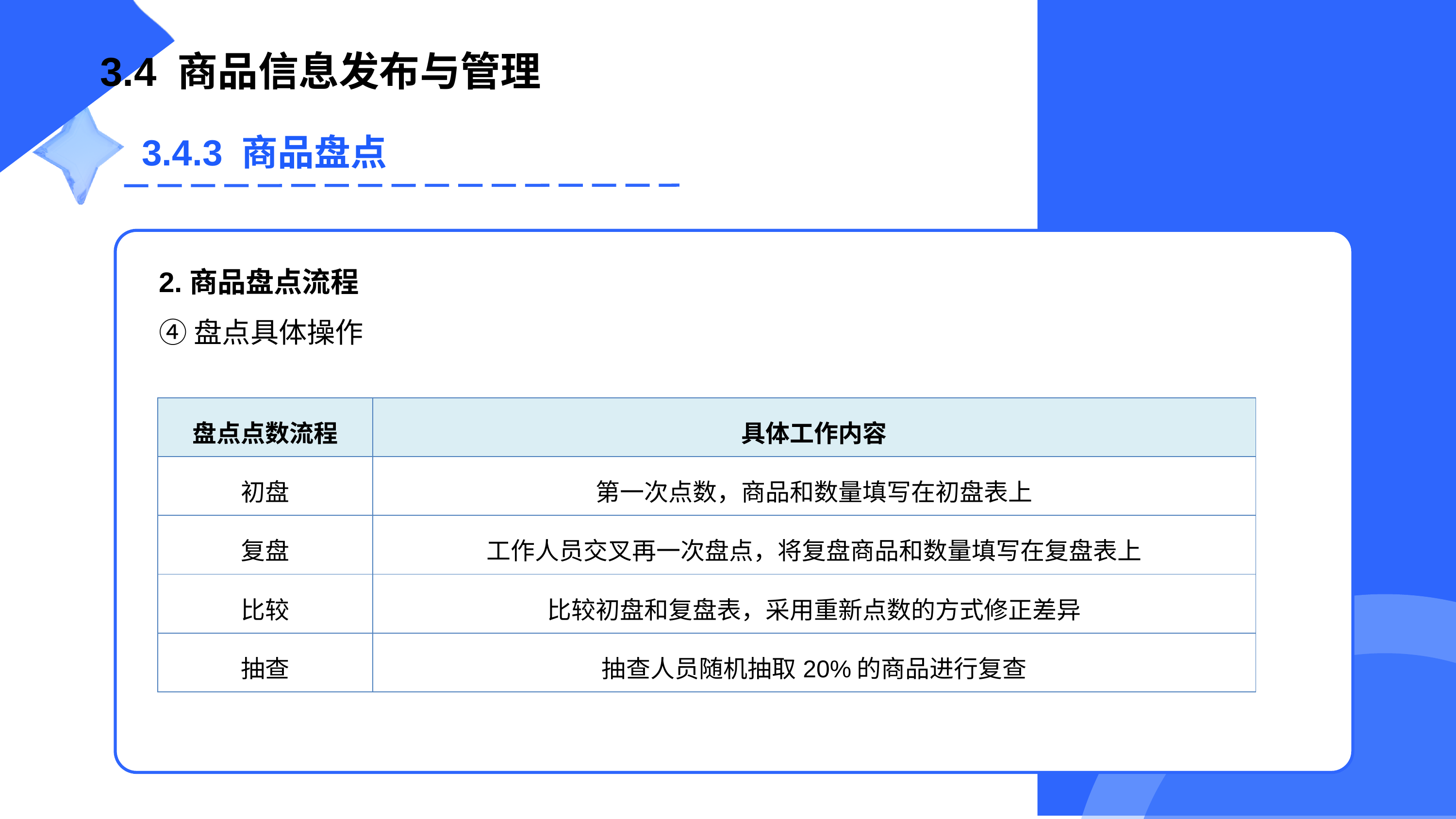

3.4 商品信息发布与管理

3.4.3 商品盘点

2.商品盘点流程
④盘点具体操作

| 盘点点数流程 | 具体工作内容 |
| --- | --- |
| 初盘 | 第一次点数，商品和数量填写在初盘表上 |
| 复盘 | 工作人员交叉再一次盘点，将复盘商品和数量填写在复盘表上 |
| 比较 | 比较初盘和复盘表，采用重新点数的方式修正差异 |
| 抽查 | 抽查人员随机抽取20%的商品进行复查 |